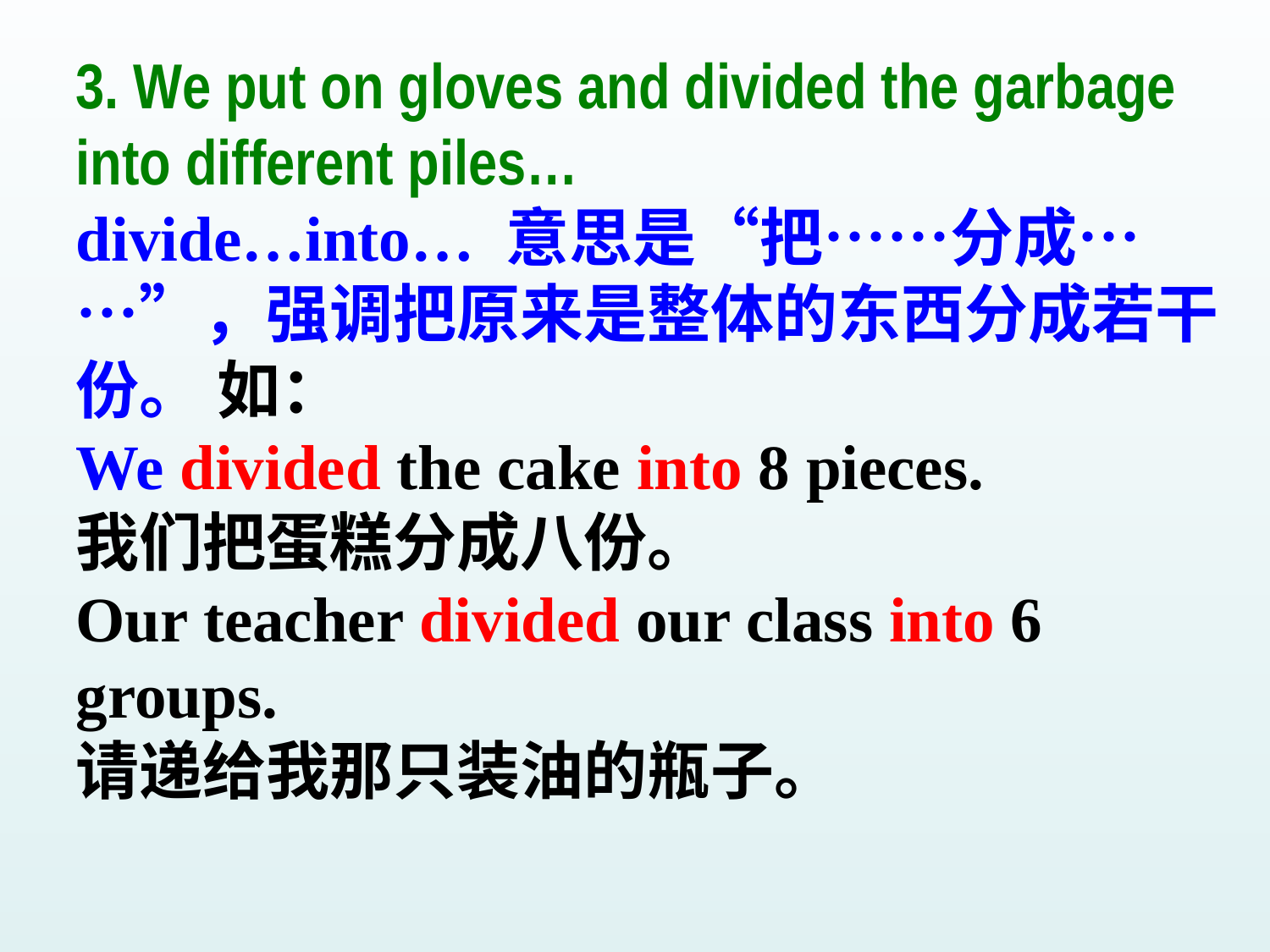

3. We put on gloves and divided the garbage into different piles…
divide…into… 意思是“把……分成……”，强调把原来是整体的东西分成若干份。 如：
We divided the cake into 8 pieces.
我们把蛋糕分成八份。
Our teacher divided our class into 6 groups.
请递给我那只装油的瓶子。